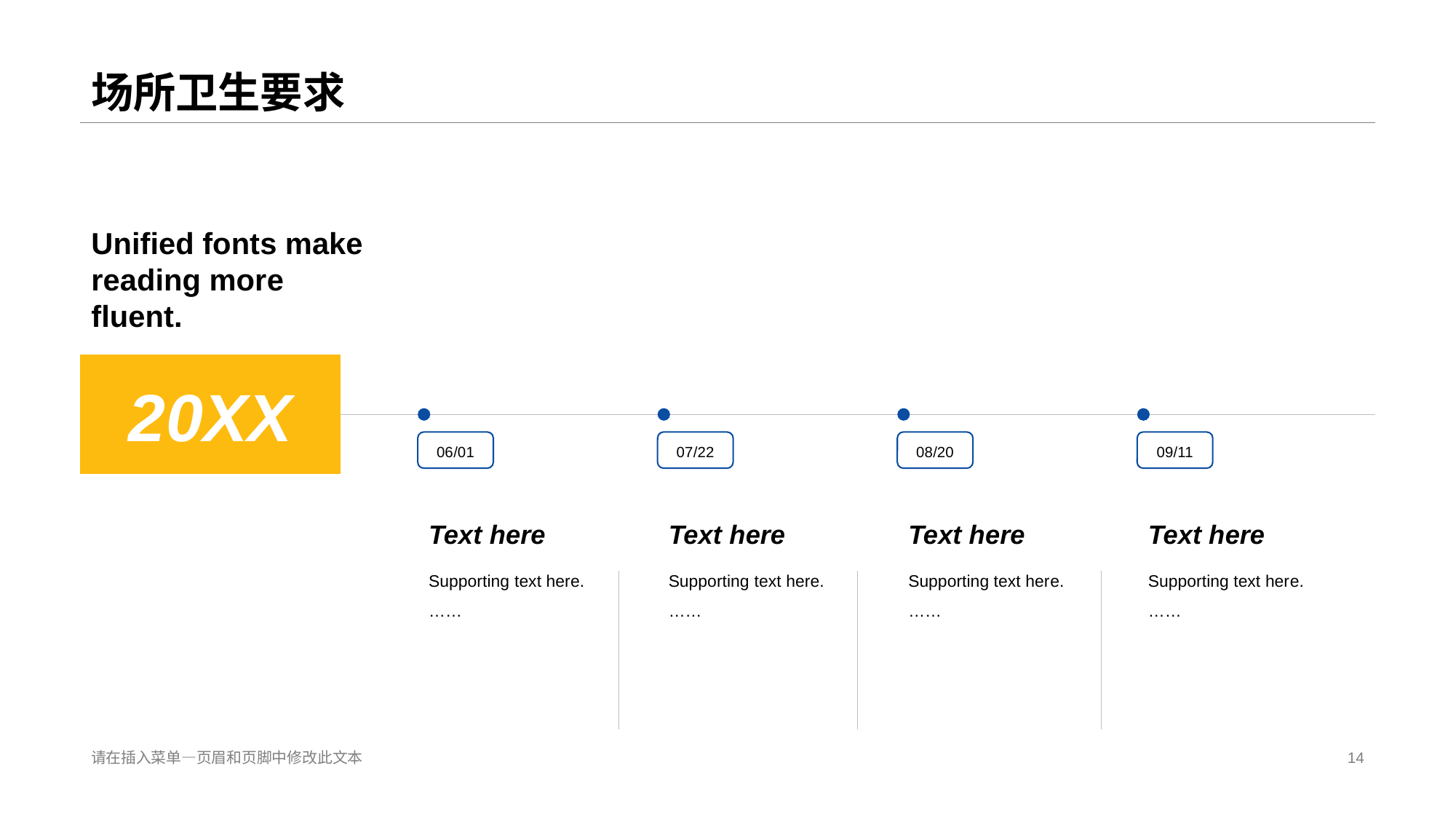

# 场所卫生要求
Unified fonts make
reading mor e fluent.
2 0XX

06 /01
07 /22
08 /20
09 /11
Text  here
Text  here
Text h ere
Text h ere
Supporting  text here.
……
Supporting  text here.
……
Supporting text her e.
……
Supporting text her e.
……
请在插入菜单—页眉和页脚中修改此文本
14